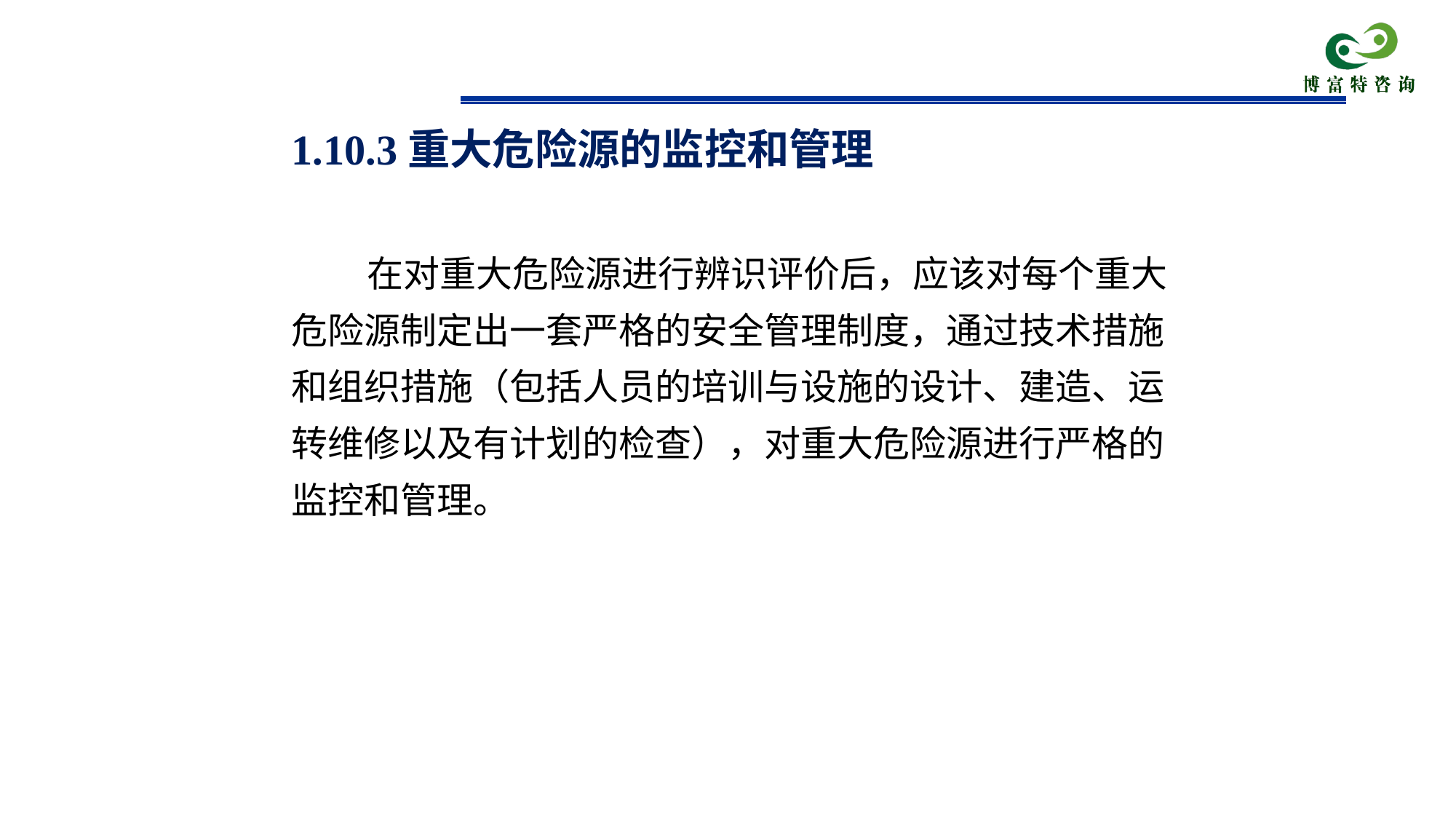

1.10.3重大危险源的监控和管理
在对重大危险源进行辨识评价后，应该对每个重大危险源制定出一套严格的安全管理制度，通过技术措施和组织措施（包括人员的培训与设施的设计、建造、运转维修以及有计划的检查），对重大危险源进行严格的监控和管理。